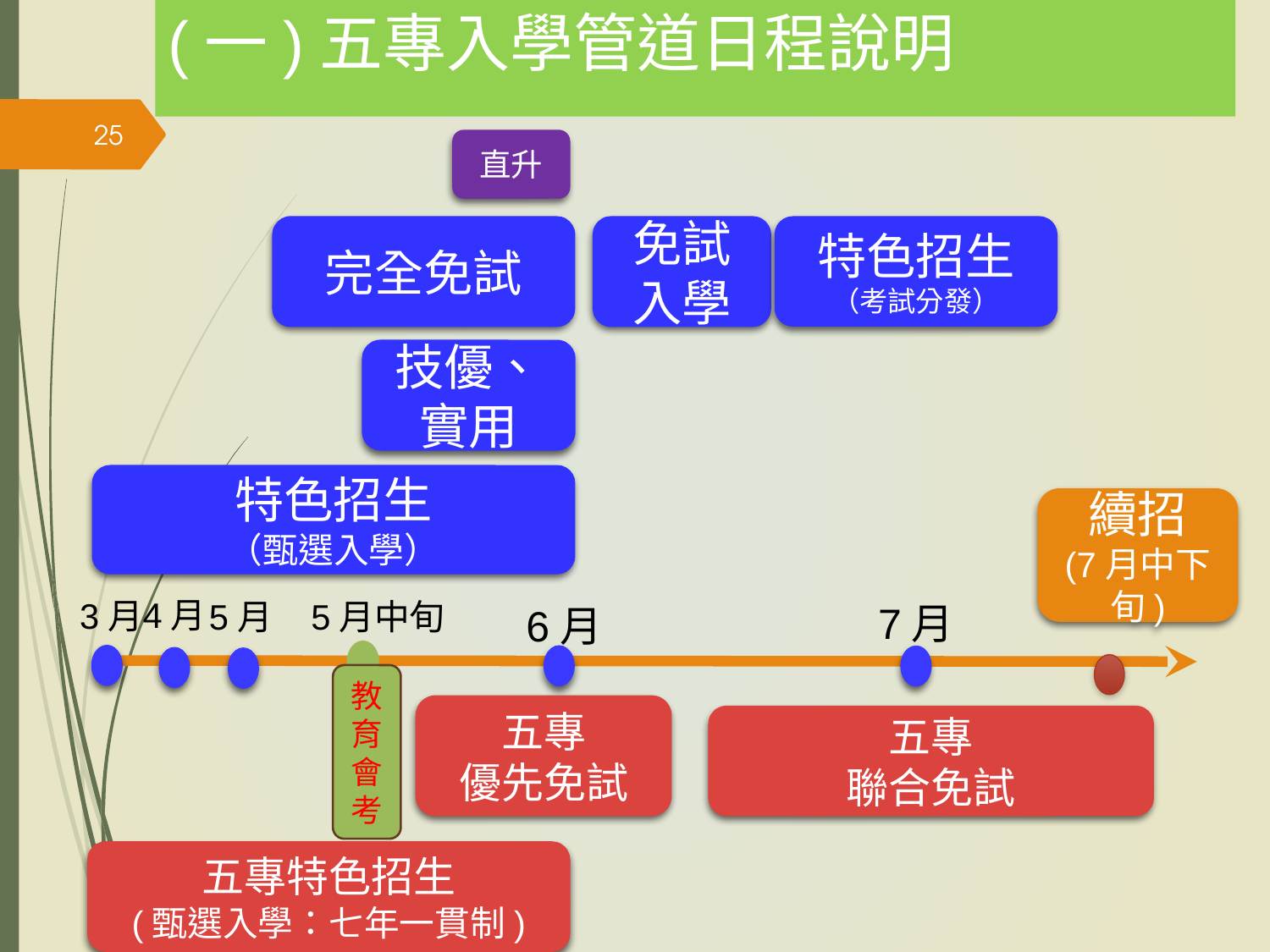

# (一)五專入學管道日程說明
25
直升
完全免試
免試入學
特色招生
（考試分發）
技優、實用
特色招生
（甄選入學）
續招
(7月中下旬)
4月
3月
5月
5月中旬
7月
6月

教育會考
五專
優先免試
五專
聯合免試
五專特色招生
(甄選入學：七年一貫制)